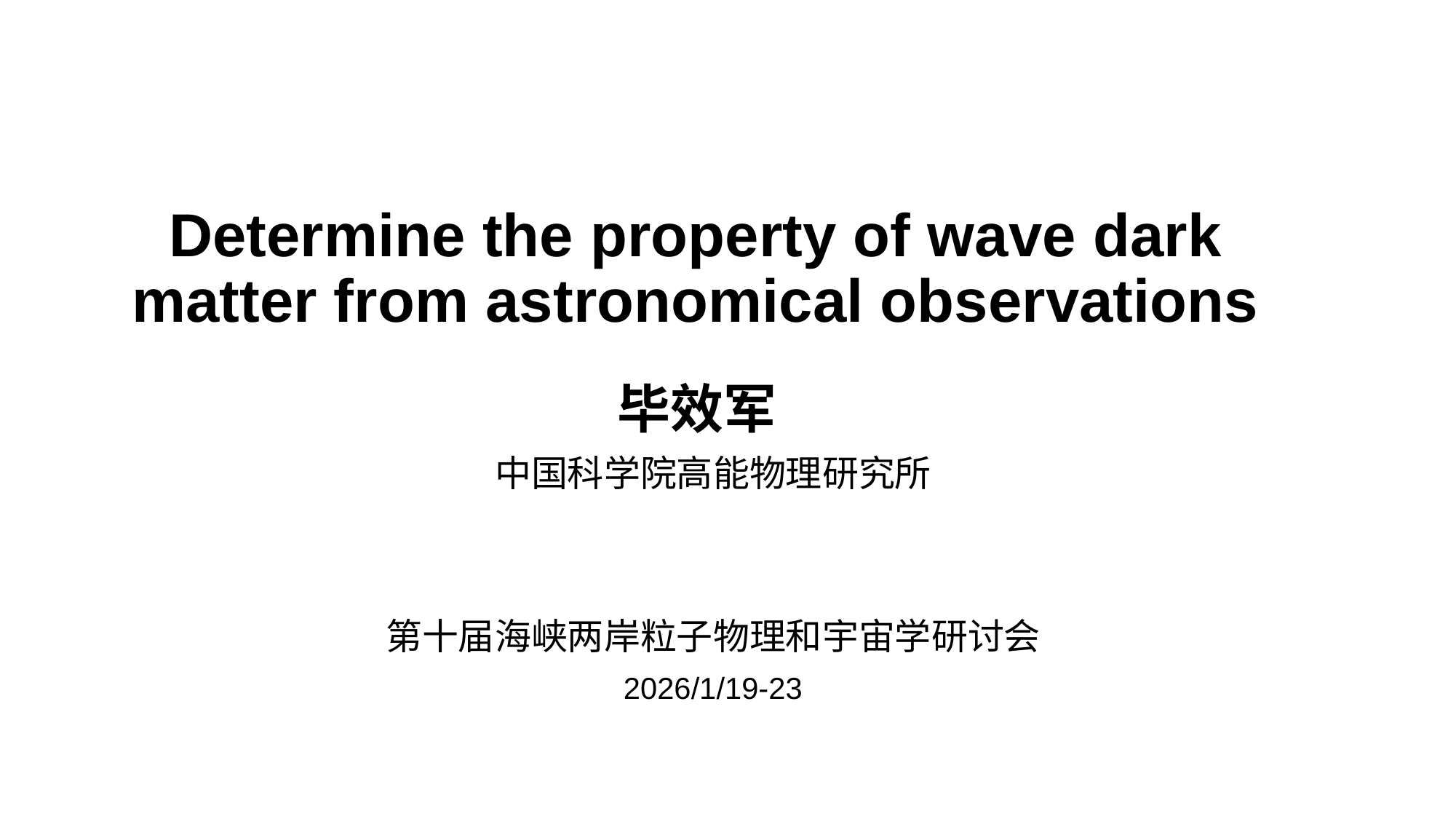

# Determine the property of wave dark matter from astronomical observations
毕效军
中国科学院高能物理研究所

第十届海峡两岸粒子物理和宇宙学研讨会
2026/1/19-23